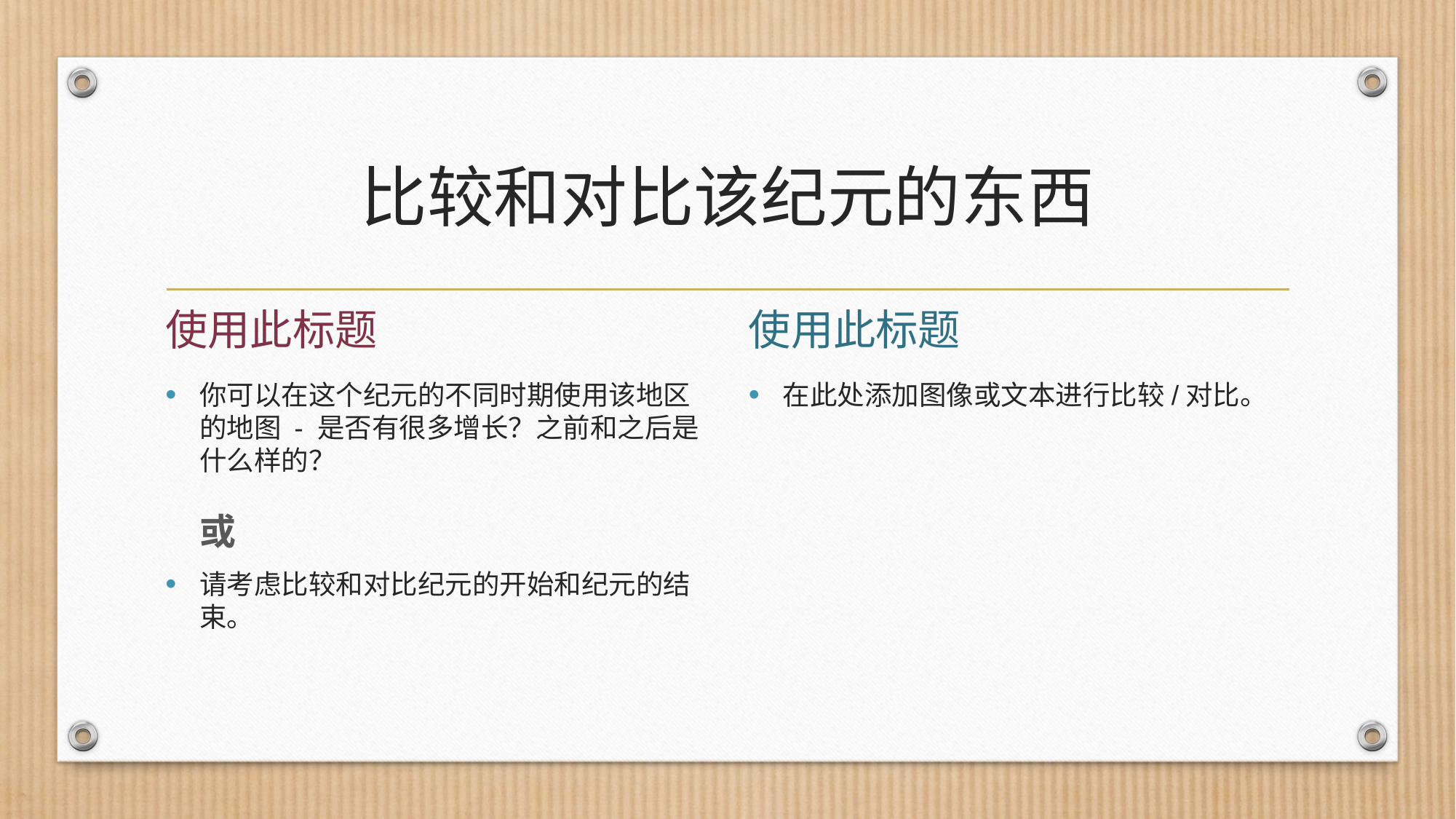

# 比较和对比该纪元的东西
使用此标题
使用此标题
你可以在这个纪元的不同时期使用该地区的地图 - 是否有很多增长？之前和之后是什么样的？
或
请考虑比较和对比纪元的开始和纪元的结束。
在此处添加图像或文本进行比较/对比。